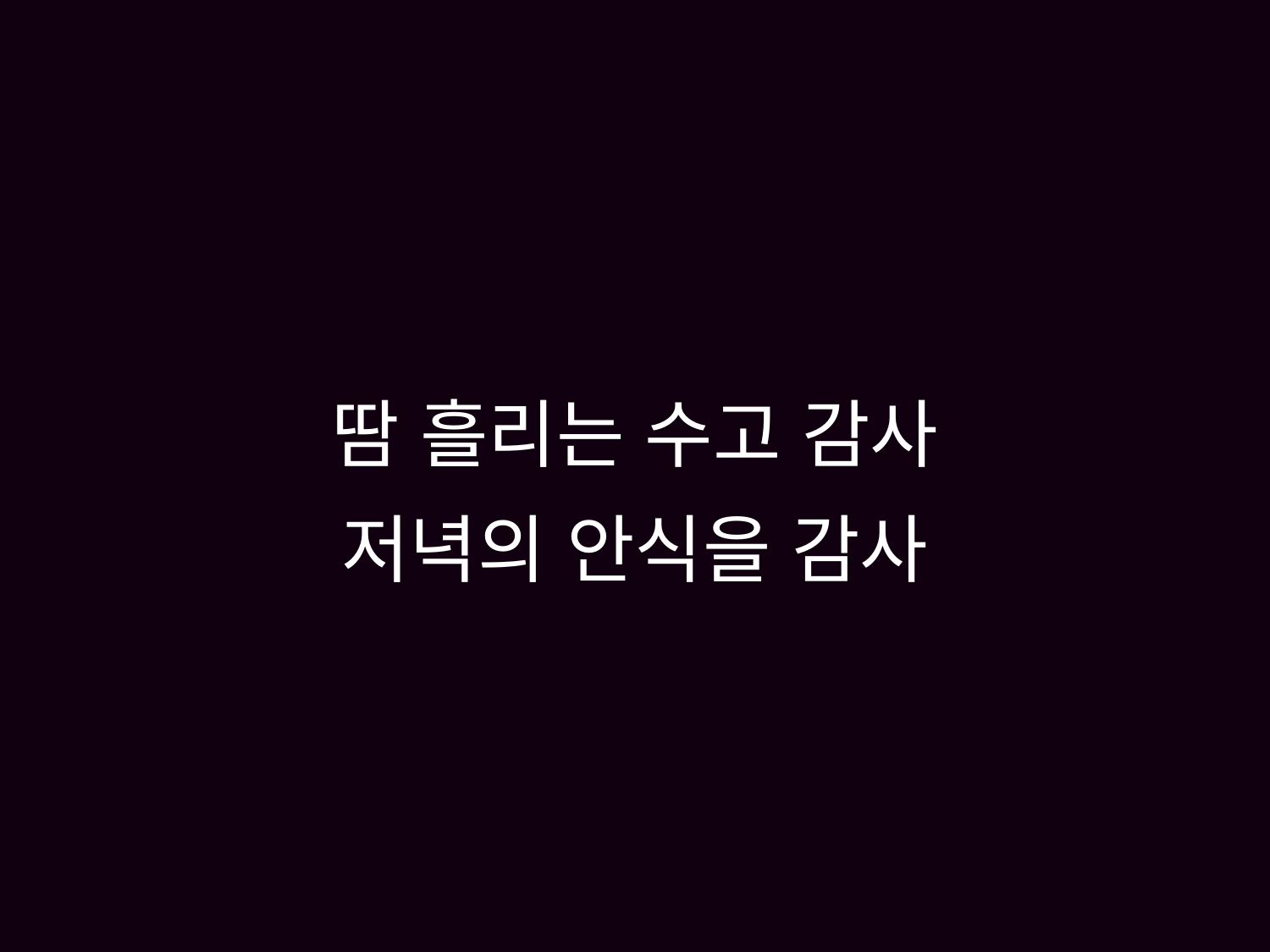

# 땀 흘리는 수고 감사 저녁의 안식을 감사